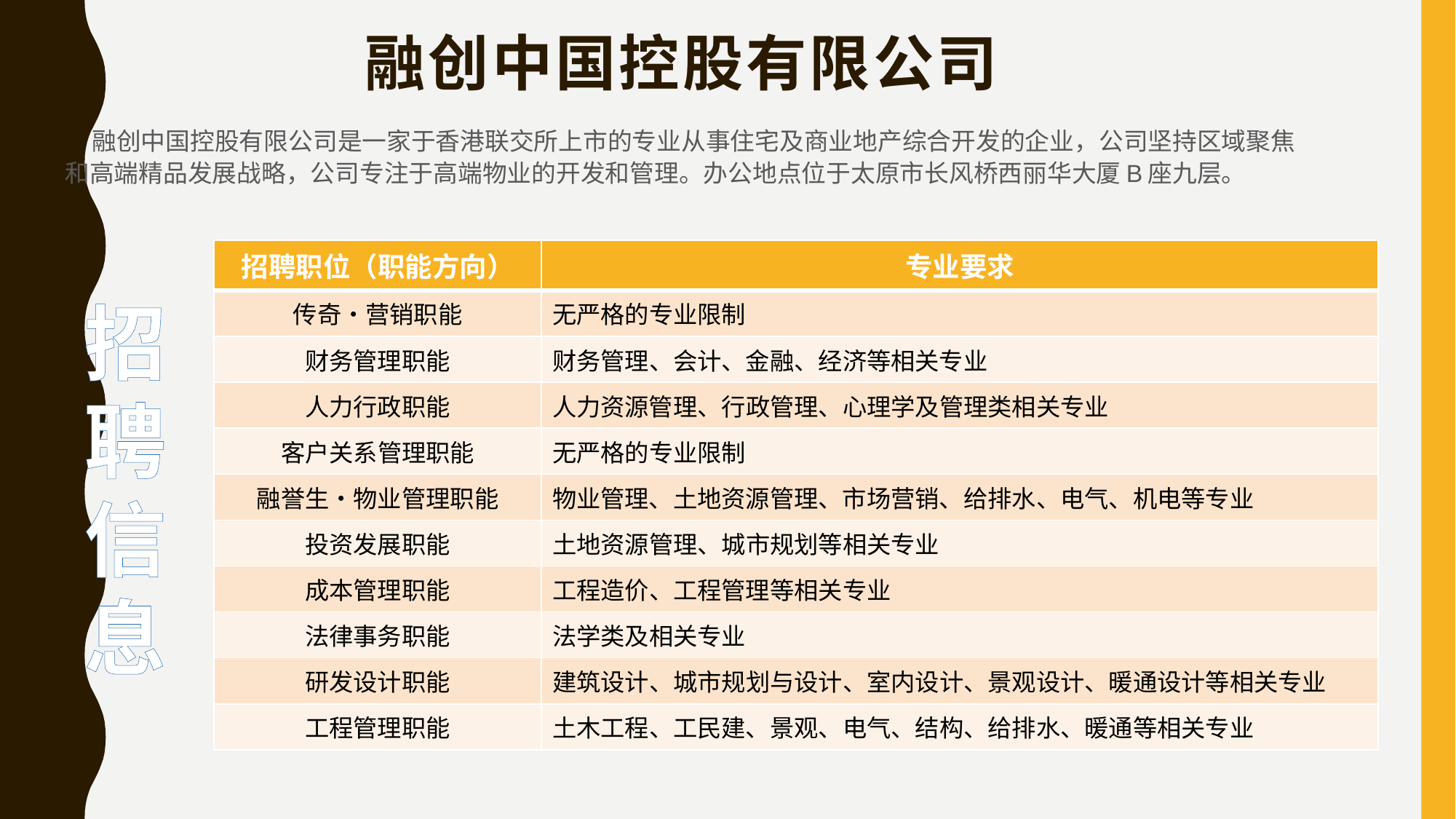

# 融创中国控股有限公司
    融创中国控股有限公司是一家于香港联交所上市的专业从事住宅及商业地产综合开发的企业，公司坚持区域聚焦和高端精品发展战略，公司专注于高端物业的开发和管理。办公地点位于太原市长风桥西丽华大厦B座九层。
| 招聘职位（职能方向） | 专业要求 |
| --- | --- |
| 传奇•营销职能 | 无严格的专业限制 |
| 财务管理职能 | 财务管理、会计、金融、经济等相关专业 |
| 人力行政职能 | 人力资源管理、行政管理、心理学及管理类相关专业 |
| 客户关系管理职能 | 无严格的专业限制 |
| 融誉生•物业管理职能 | 物业管理、土地资源管理、市场营销、给排水、电气、机电等专业 |
| 投资发展职能 | 土地资源管理、城市规划等相关专业 |
| 成本管理职能 | 工程造价、工程管理等相关专业 |
| 法律事务职能 | 法学类及相关专业 |
| 研发设计职能 | 建筑设计、城市规划与设计、室内设计、景观设计、暖通设计等相关专业 |
| 工程管理职能 | 土木工程、工民建、景观、电气、结构、给排水、暖通等相关专业 |
招
聘
信
息